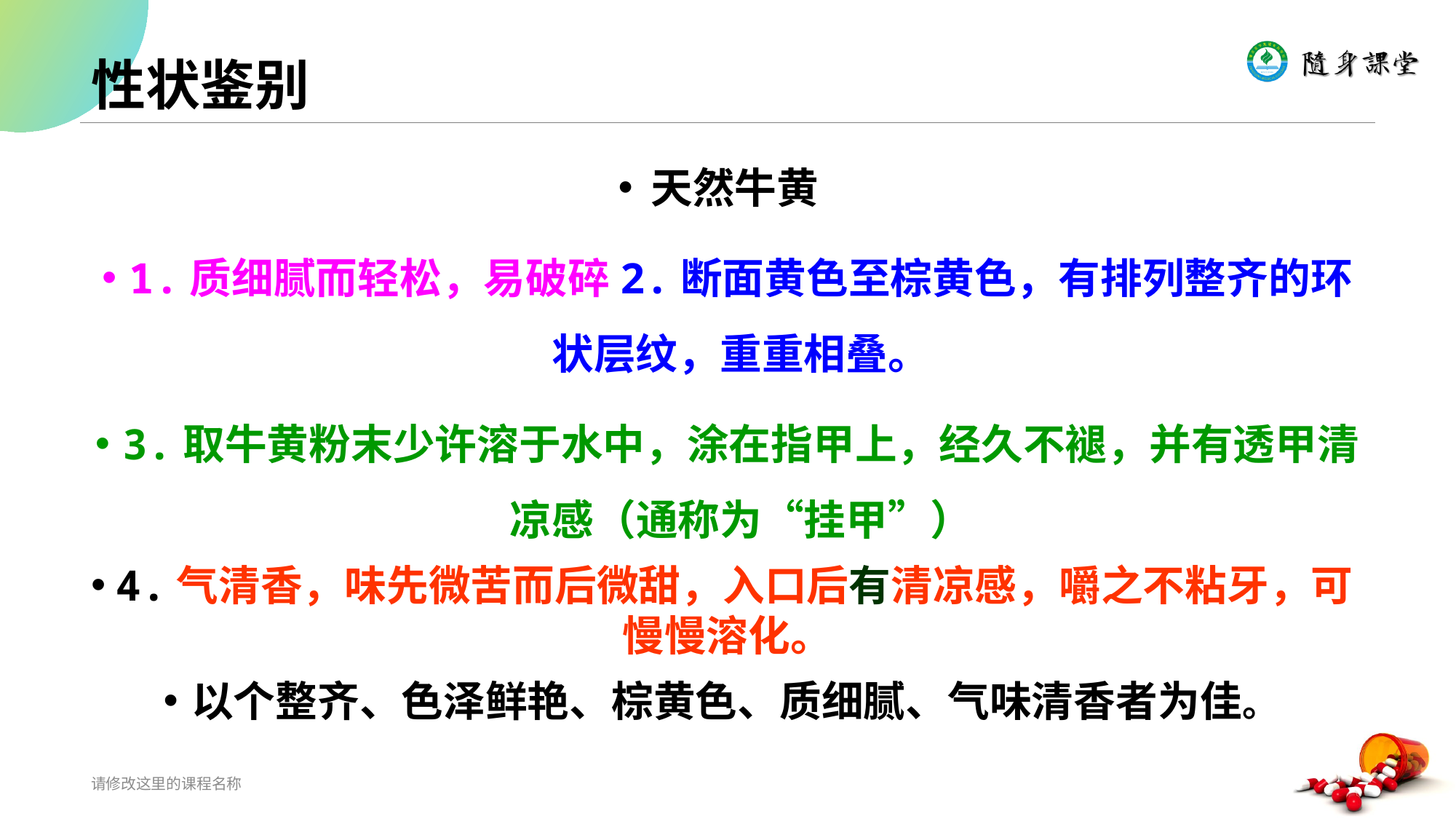

# 性状鉴别
天然牛黄
1.质细腻而轻松，易破碎2.断面黄色至棕黄色，有排列整齐的环状层纹，重重相叠。
3.取牛黄粉末少许溶于水中，涂在指甲上，经久不褪，并有透甲清凉感（通称为“挂甲”）
4.气清香，味先微苦而后微甜，入口后有清凉感，嚼之不粘牙，可慢慢溶化。
以个整齐、色泽鲜艳、棕黄色、质细腻、气味清香者为佳。

请修改这里的课程名称
12